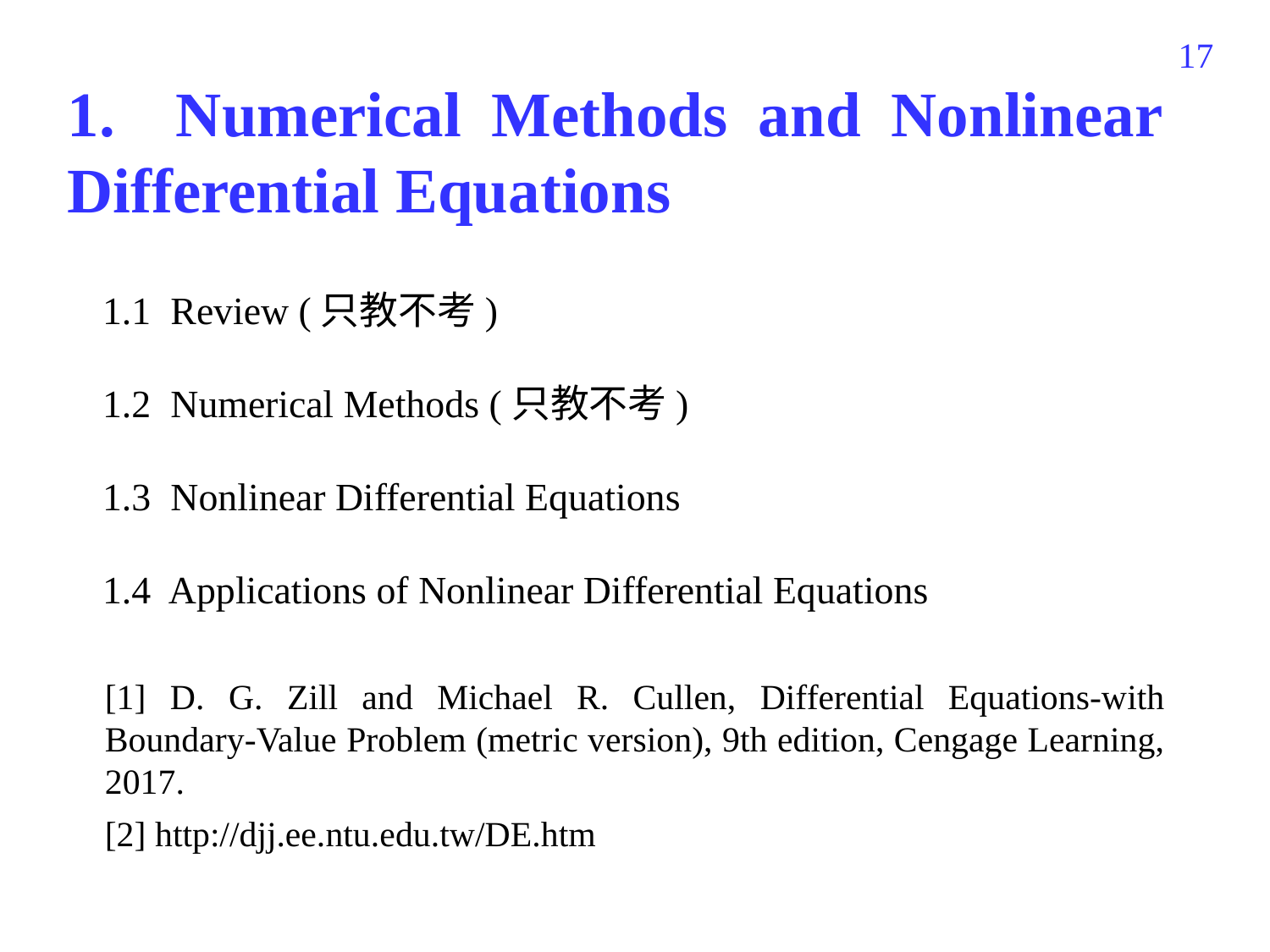

17
1.  Numerical Methods and Nonlinear Differential Equations
1.1  Review (只教不考)

1.2  Numerical Methods (只教不考)

1.3  Nonlinear Differential Equations

1.4  Applications of Nonlinear Differential Equations
[1] D. G. Zill and Michael R. Cullen, Differential Equations-with Boundary-Value Problem (metric version), 9th edition, Cengage Learning, 2017.
[2] http://djj.ee.ntu.edu.tw/DE.htm